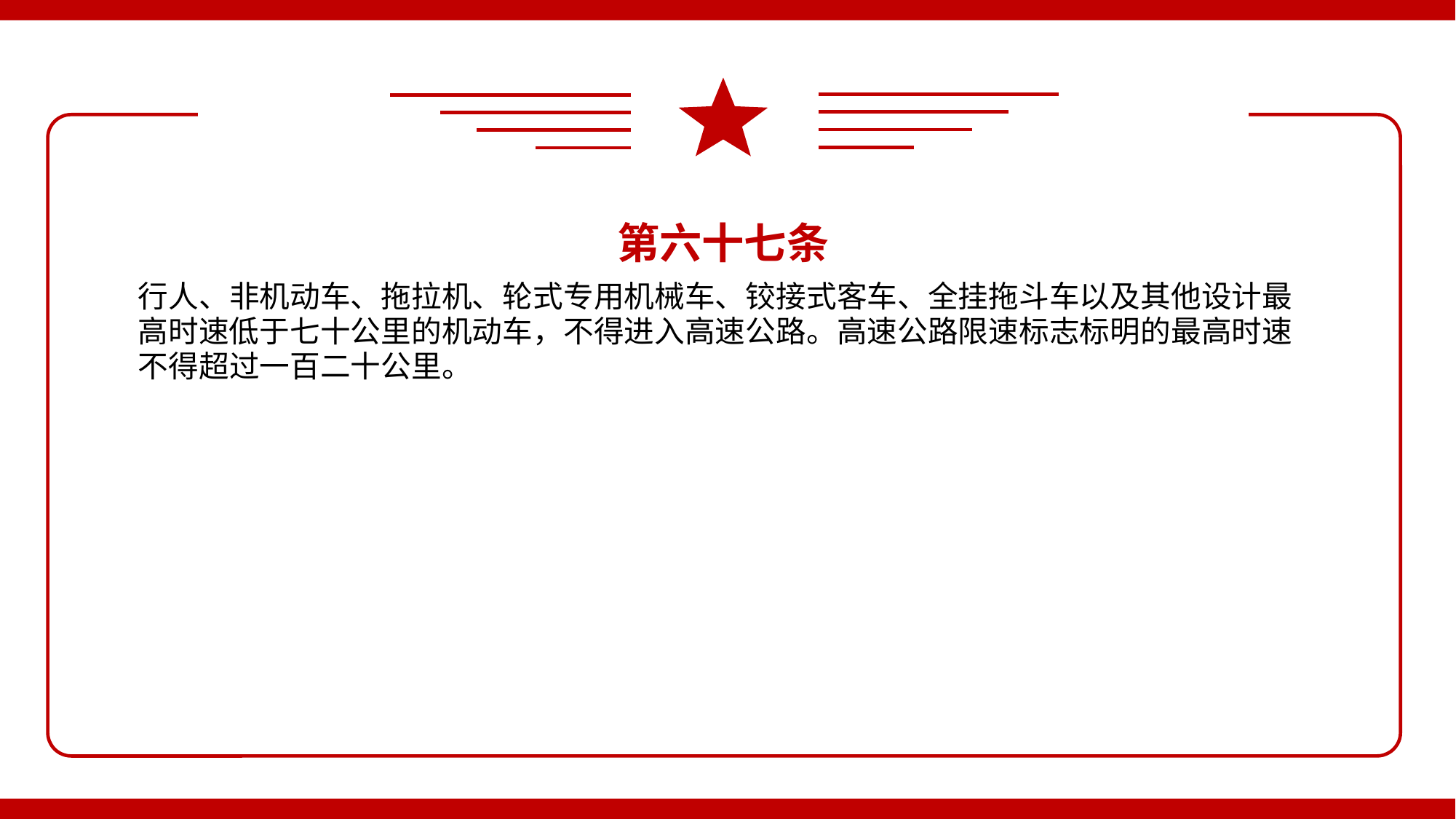

第六十七条
行人、非机动车、拖拉机、轮式专用机械车、铰接式客车、全挂拖斗车以及其他设计最高时速低于七十公里的机动车，不得进入高速公路。高速公路限速标志标明的最高时速不得超过一百二十公里。